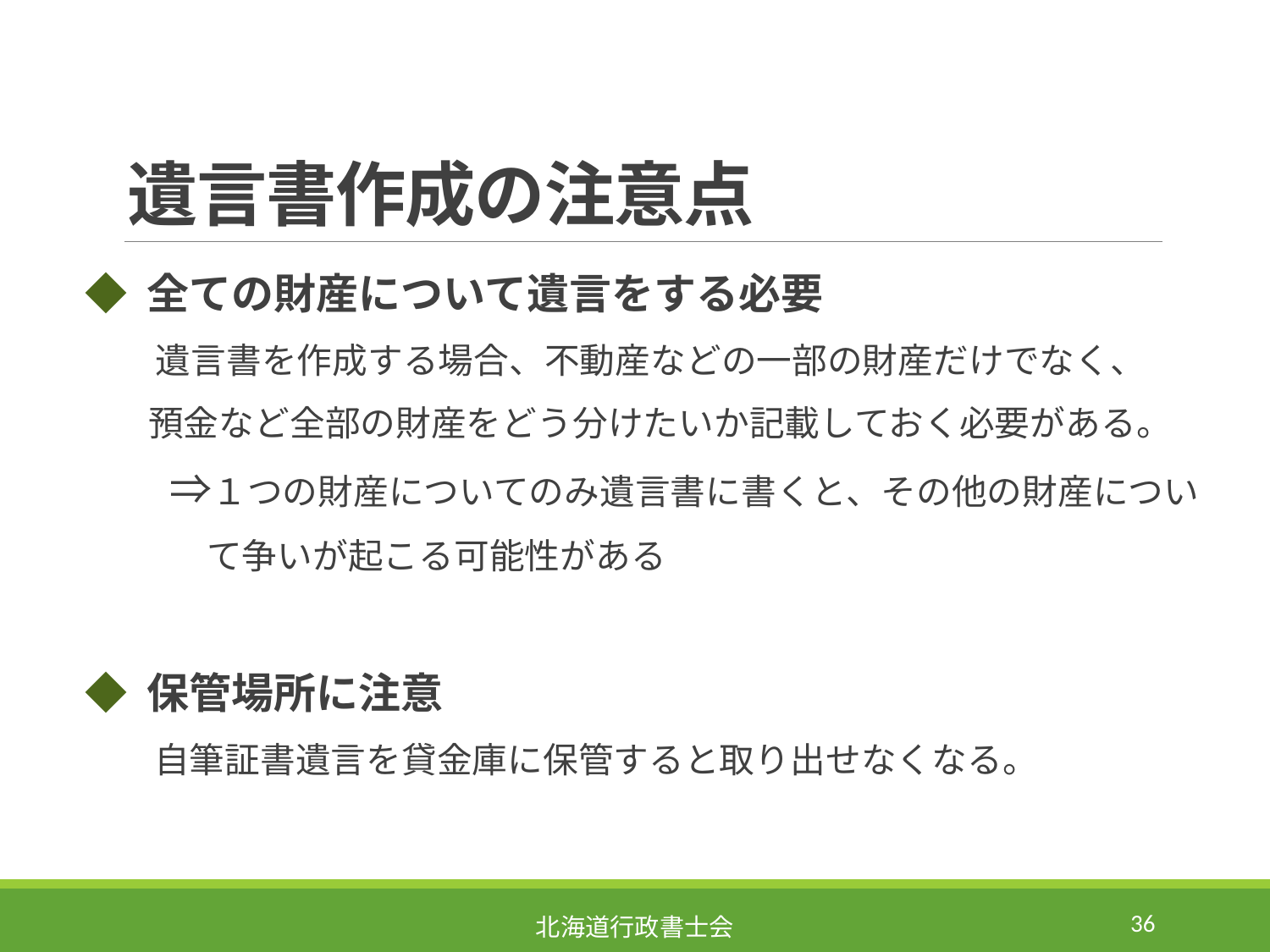

# 遺言書作成の注意点
◆ 全ての財産について遺言をする必要
　　遺言書を作成する場合、不動産などの一部の財産だけでなく、
       預金など全部の財産をどう分けたいか記載しておく必要がある。
　　⇒１つの財産についてのみ遺言書に書くと、その他の財産につい
　　　  て争いが起こる可能性がある

◆ 保管場所に注意
　　  自筆証書遺言を貸金庫に保管すると取り出せなくなる。
36
北海道行政書士会